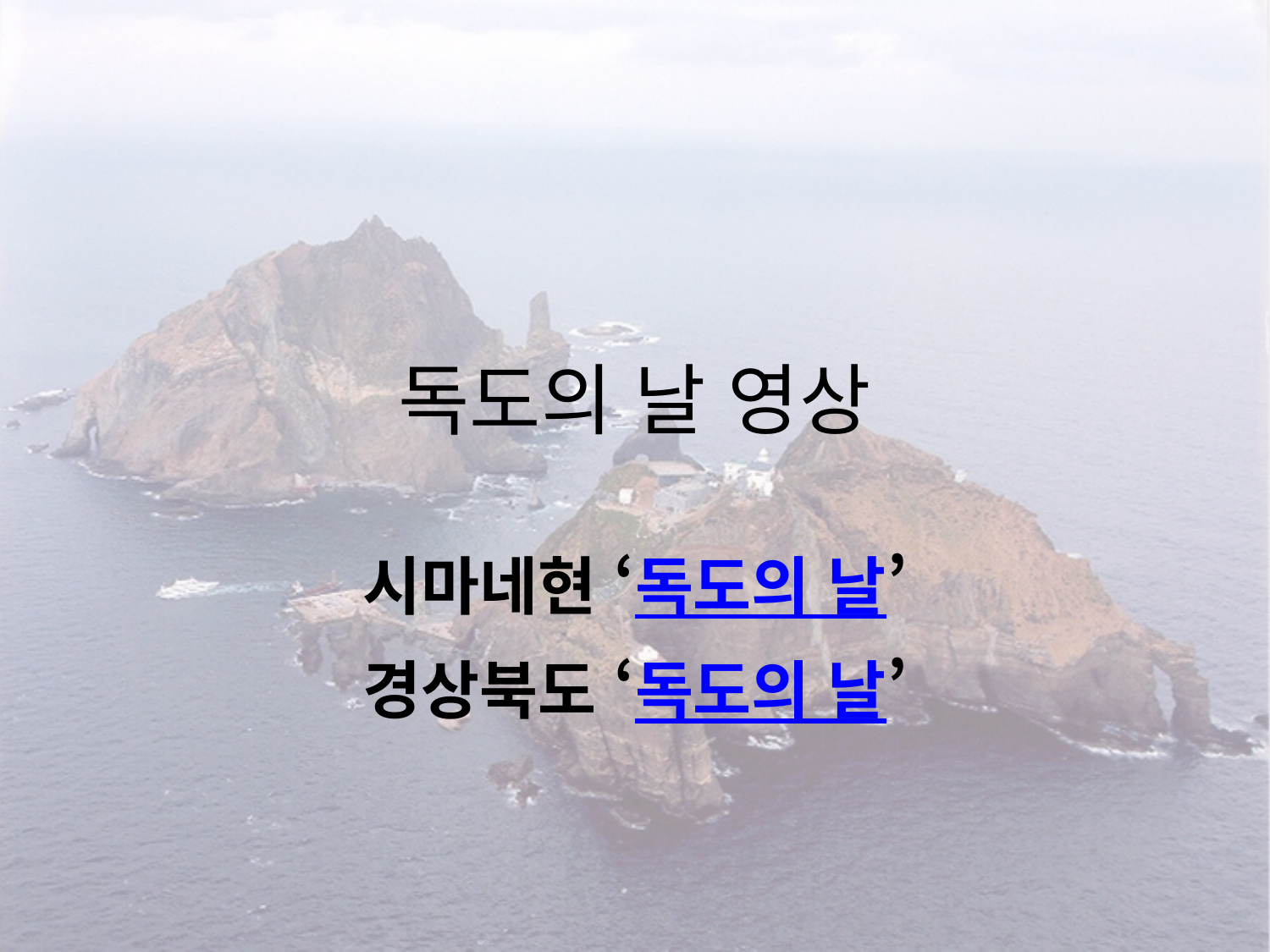

# 독도의 날 영상
시마네현 ‘독도의 날’
경상북도 ‘독도의 날’